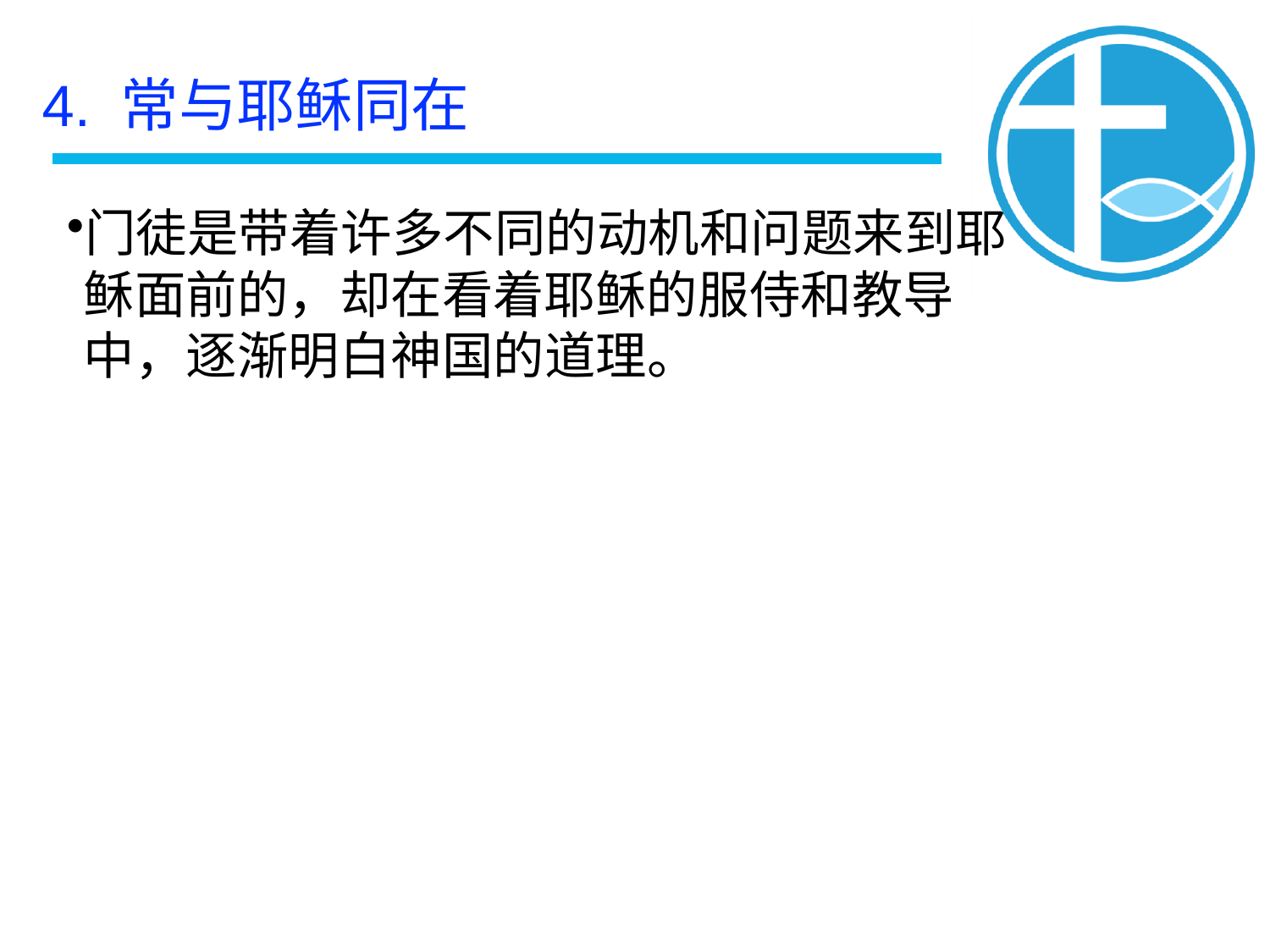

4. 常与耶稣同在
门徒是带着许多不同的动机和问题来到耶稣面前的，却在看着耶稣的服侍和教导中，逐渐明白神国的道理。